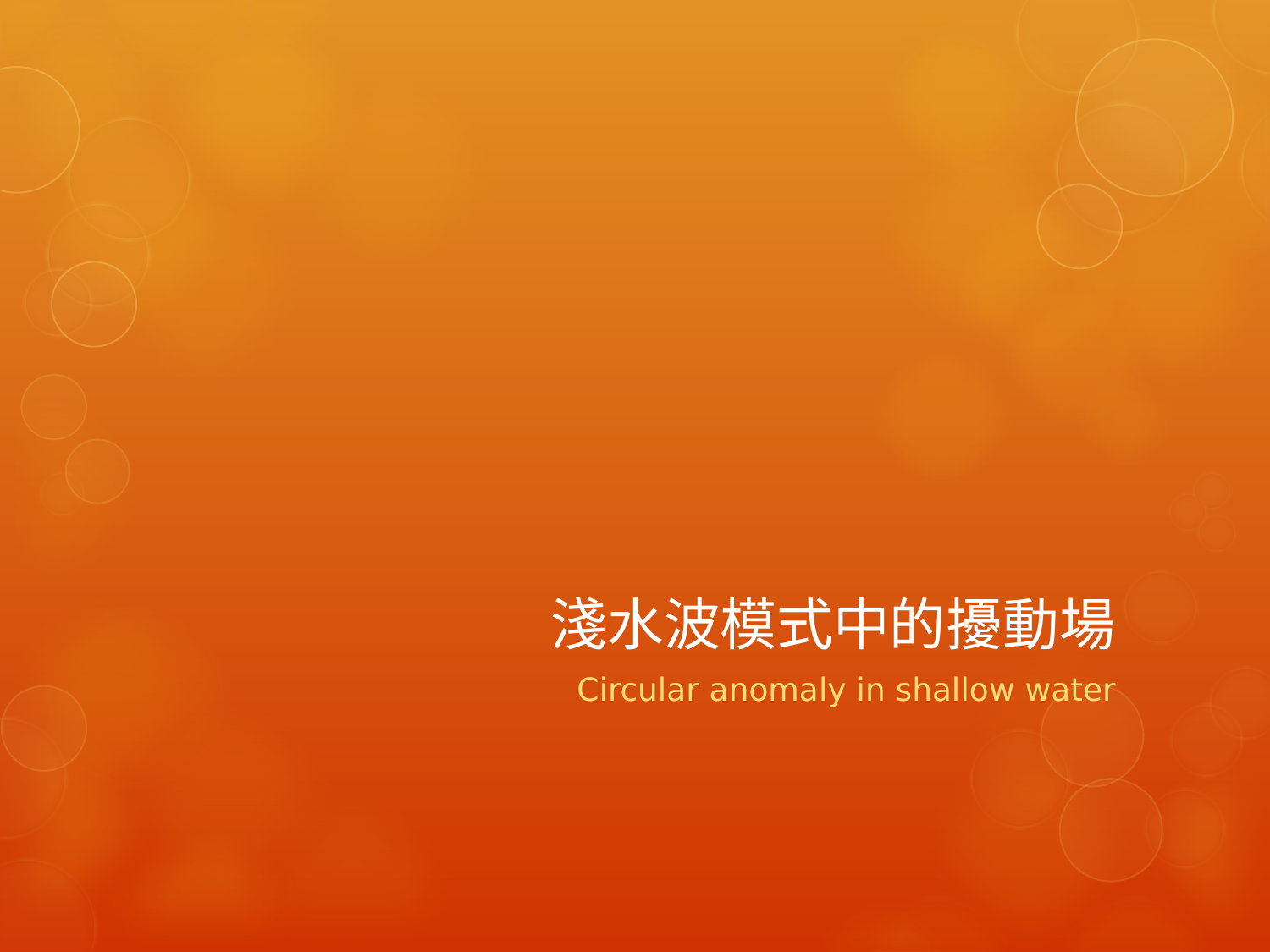

# 淺水波模式中的擾動場
Circular anomaly in shallow water